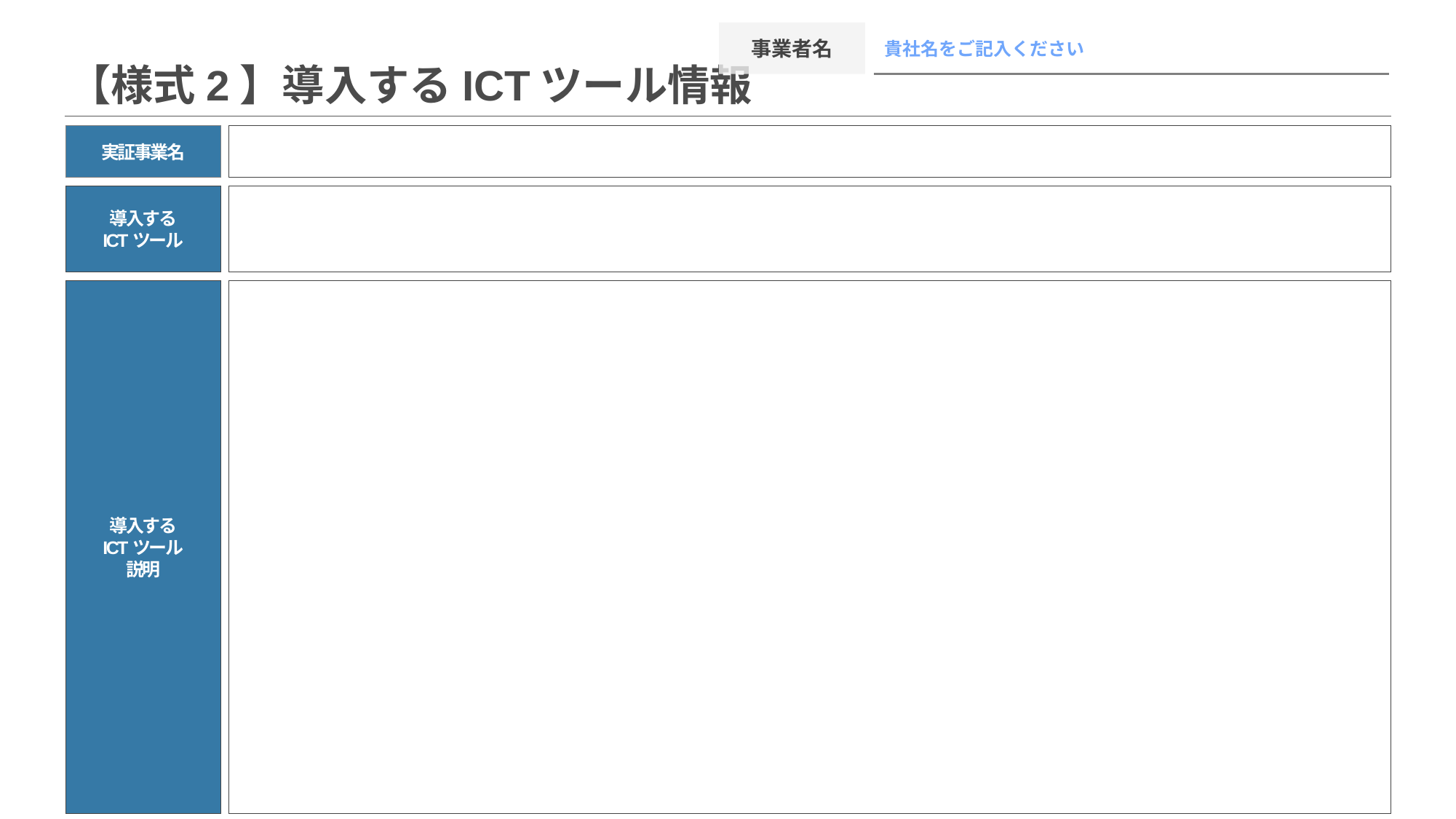

事業者名
貴社名をご記入ください
# 【様式2】導入するICTツール情報
実証事業名

導入する
ICTツール

導入する
ICTツール
説明